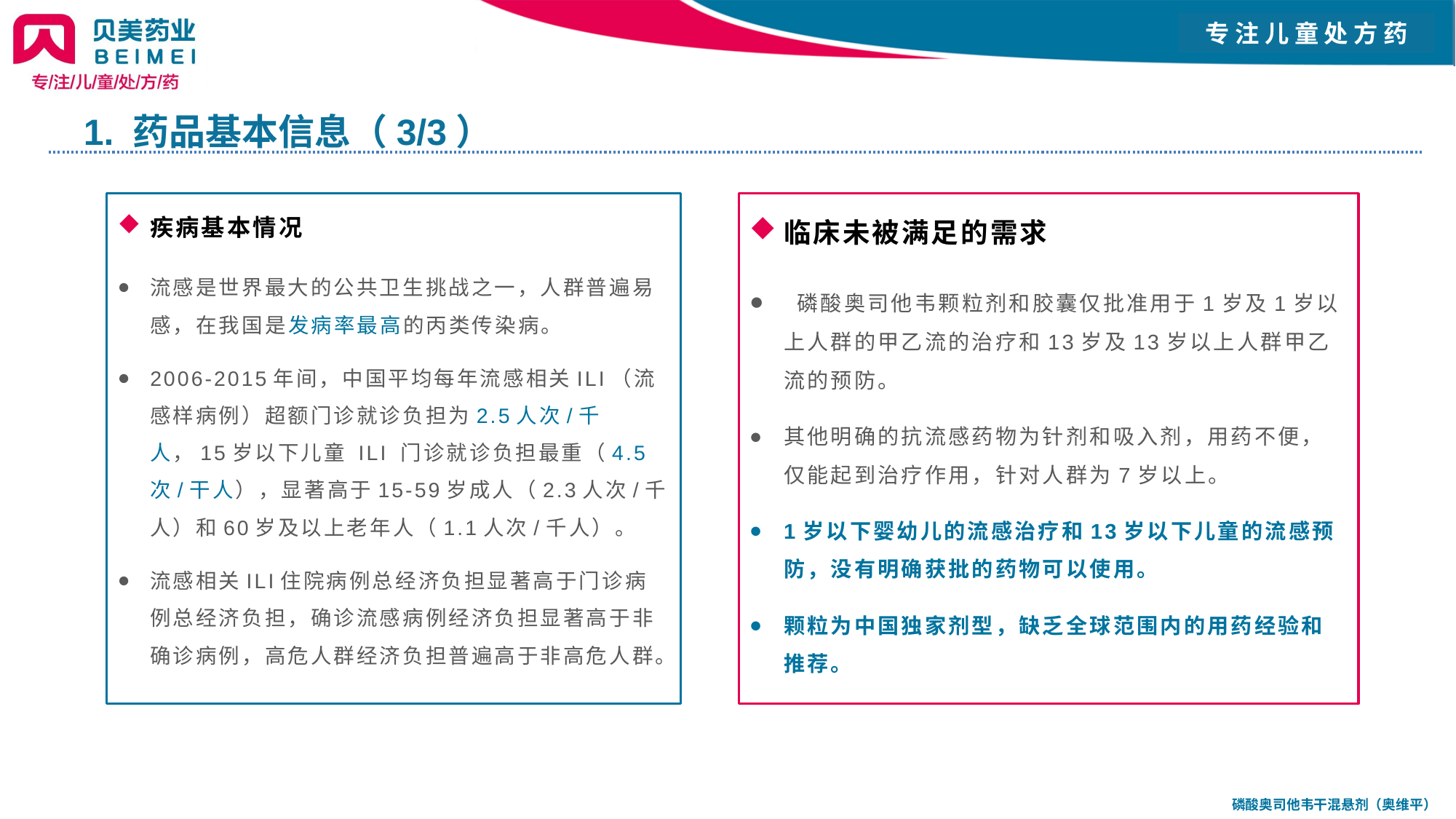

# 1. 药品基本信息（3/3）
疾病基本情况
流感是世界最大的公共卫生挑战之一，人群普遍易感，在我国是发病率最高的丙类传染病。
2006-2015年间，中国平均每年流感相关ILI（流感样病例）超额门诊就诊负担为2.5人次/千人，15岁以下儿童 ILI 门诊就诊负担最重（4.5次/干人），显著高于15-59岁成人（2.3人次/千人）和60岁及以上老年人（1.1人次/千人）。
流感相关ILI住院病例总经济负担显著高于门诊病例总经济负担，确诊流感病例经济负担显著高于非确诊病例，高危人群经济负担普遍高于非高危人群。
临床未被满足的需求
 磷酸奥司他韦颗粒剂和胶囊仅批准用于1岁及1岁以上人群的甲乙流的治疗和13岁及13岁以上人群甲乙流的预防。
其他明确的抗流感药物为针剂和吸入剂，用药不便，仅能起到治疗作用，针对人群为7岁以上。
1岁以下婴幼儿的流感治疗和13岁以下儿童的流感预防，没有明确获批的药物可以使用。
颗粒为中国独家剂型，缺乏全球范围内的用药经验和推荐。
磷酸奥司他韦干混悬剂（奥维平）